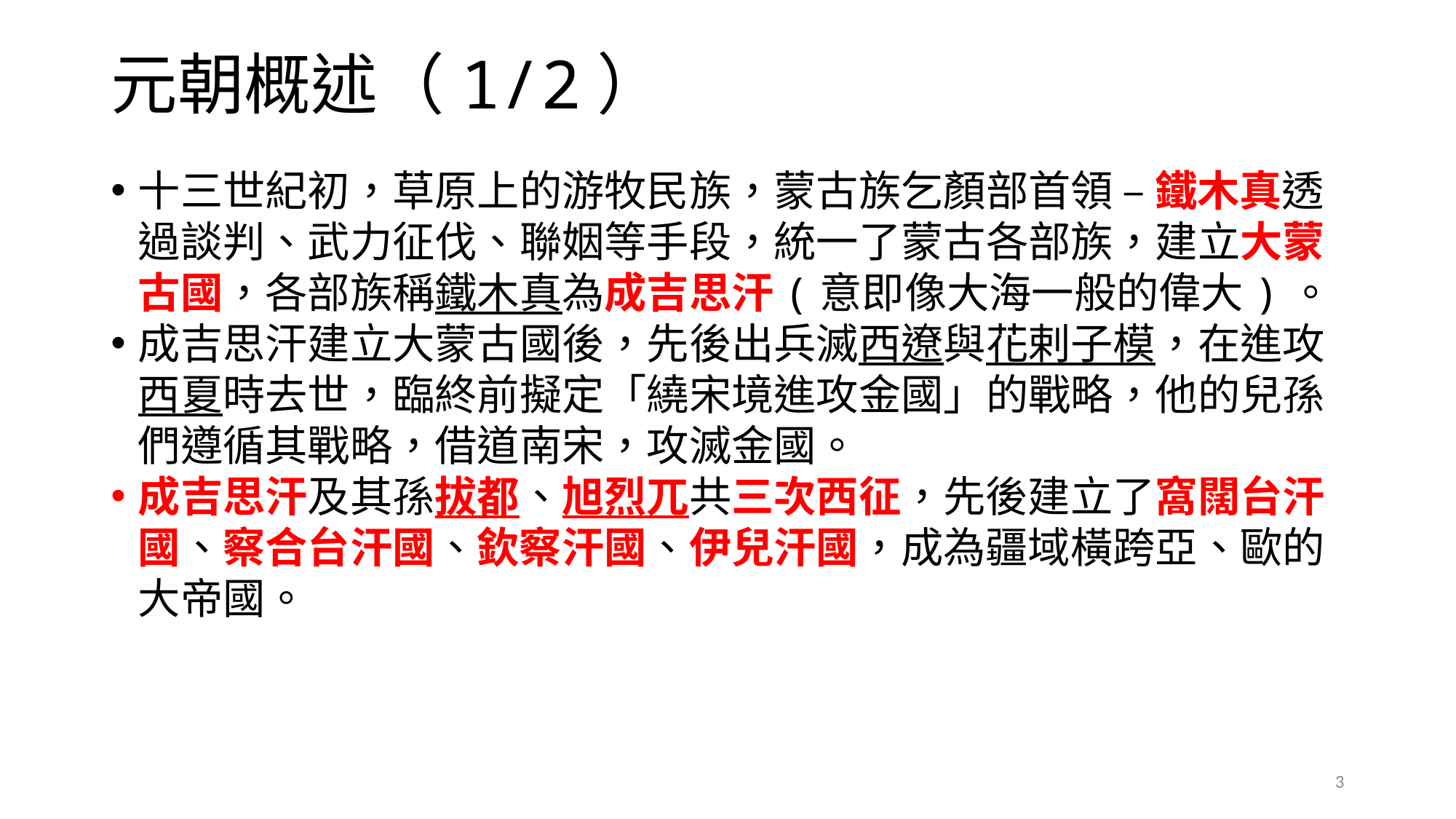

# 元朝概述（1/2）
十三世紀初，草原上的游牧民族，蒙古族乞顏部首領 – 鐵木真透過談判、武力征伐、聯姻等手段，統一了蒙古各部族，建立大蒙古國，各部族稱鐵木真為成吉思汗(意即像大海一般的偉大)。
成吉思汗建立大蒙古國後，先後出兵滅西遼與花剌子模，在進攻西夏時去世，臨終前擬定「繞宋境進攻金國」的戰略，他的兒孫們遵循其戰略，借道南宋，攻滅金國。
成吉思汗及其孫拔都、旭烈兀共三次西征，先後建立了窩闊台汗國、察合台汗國、欽察汗國、伊兒汗國，成為疆域橫跨亞、歐的大帝國。
3